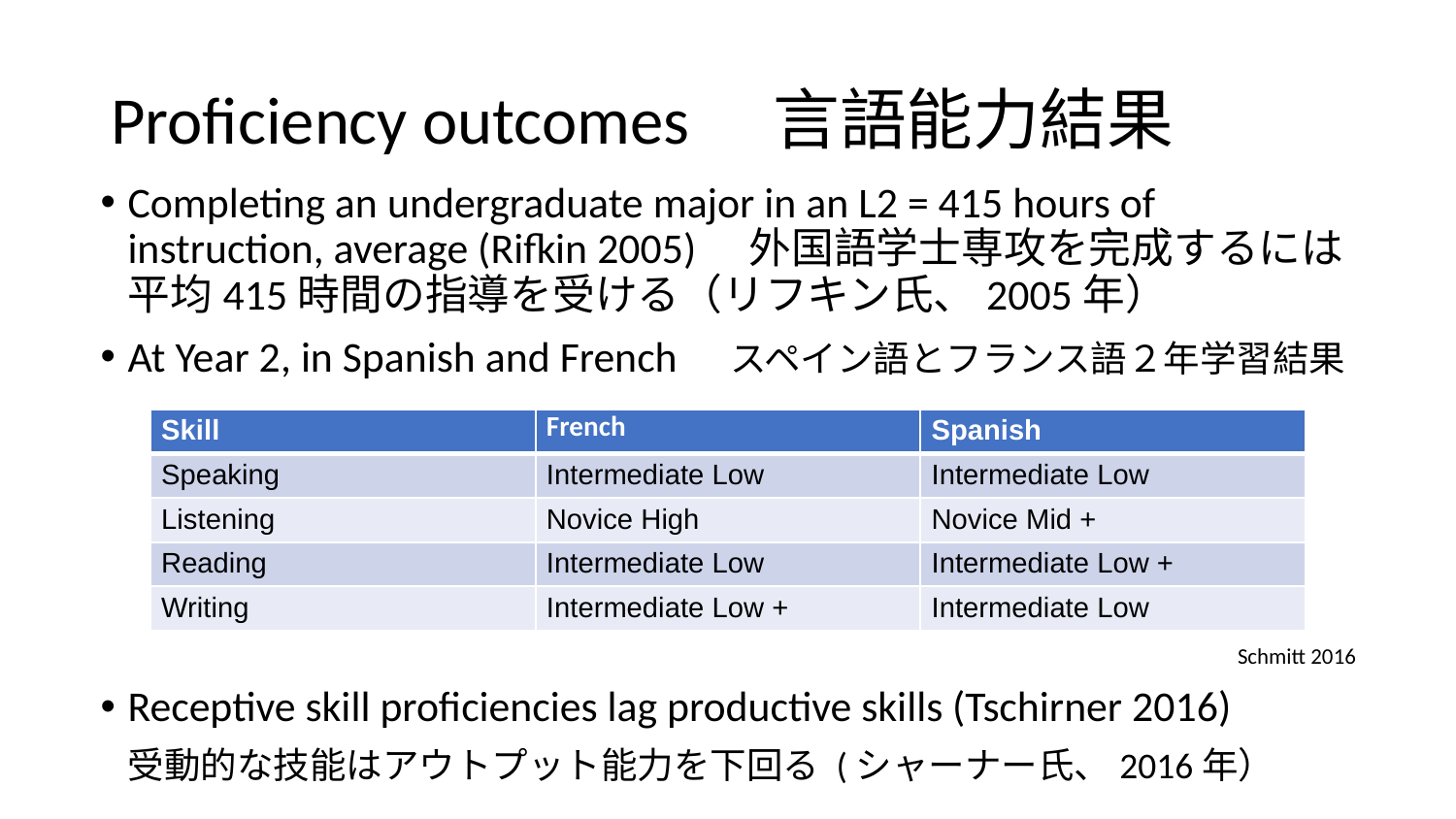

# Proficiency outcomes　言語能力結果
Completing an undergraduate major in an L2 = 415 hours of instruction, average (Rifkin 2005)　外国語学士専攻を完成するには平均415時間の指導を受ける（リフキン氏、2005年）
At Year 2, in Spanish and French　スペイン語とフランス語２年学習結果

Schmitt 2016
Receptive skill proficiencies lag productive skills (Tschirner 2016)
受動的な技能はアウトプット能力を下回る (シャーナー氏、2016年）

| Skill | French | Spanish |
| --- | --- | --- |
| Speaking | Intermediate Low | Intermediate Low |
| Listening | Novice High | Novice Mid + |
| Reading | Intermediate Low | Intermediate Low + |
| Writing | Intermediate Low + | Intermediate Low |